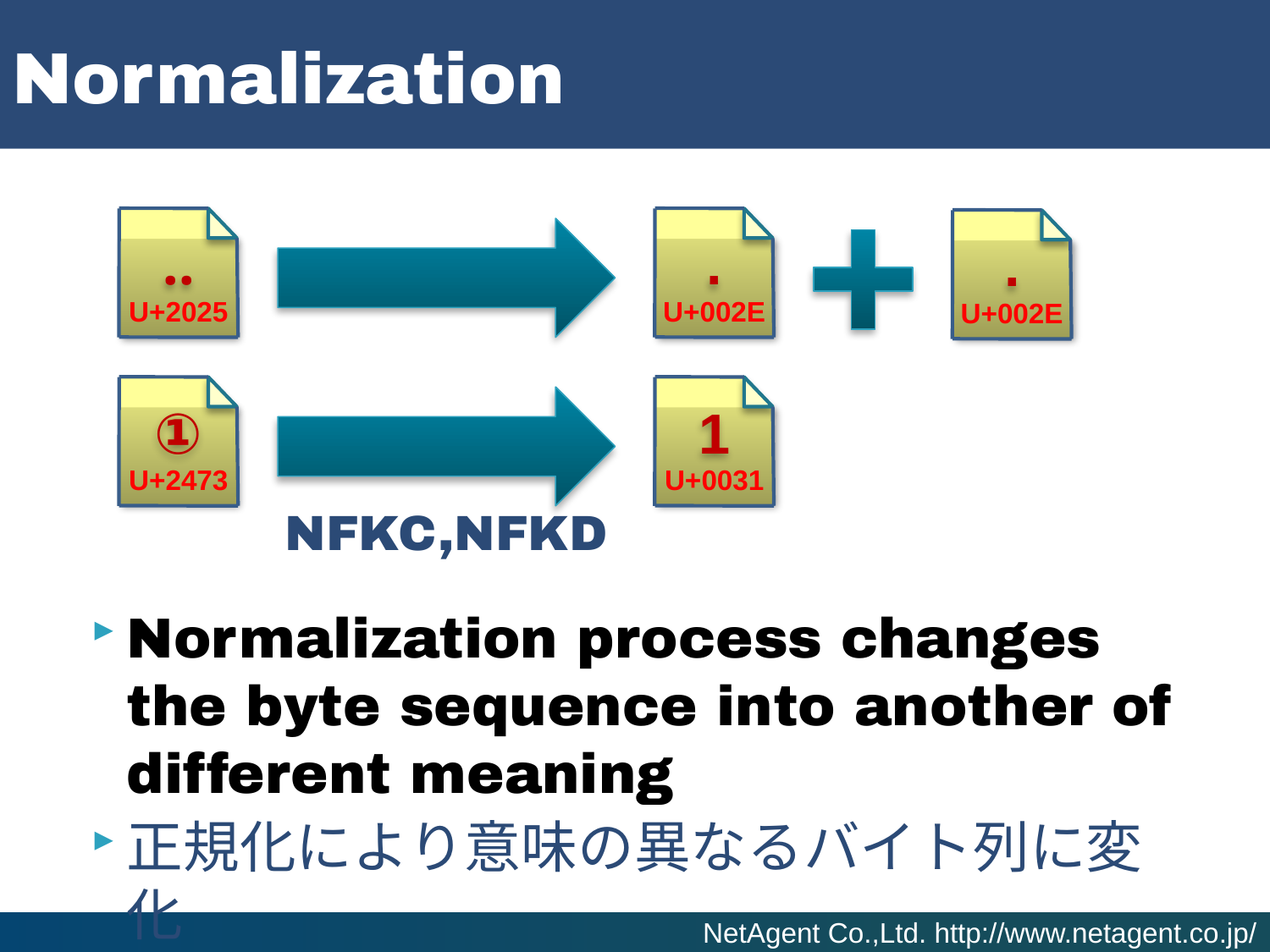

# Normalization

‥
.
.

U+2025
U+002E
U+002E

①
1

U+2473
U+0031
NFKC,NFKD
Normalization process changes the byte sequence into another of different meaning
正規化により意味の異なるバイト列に変化